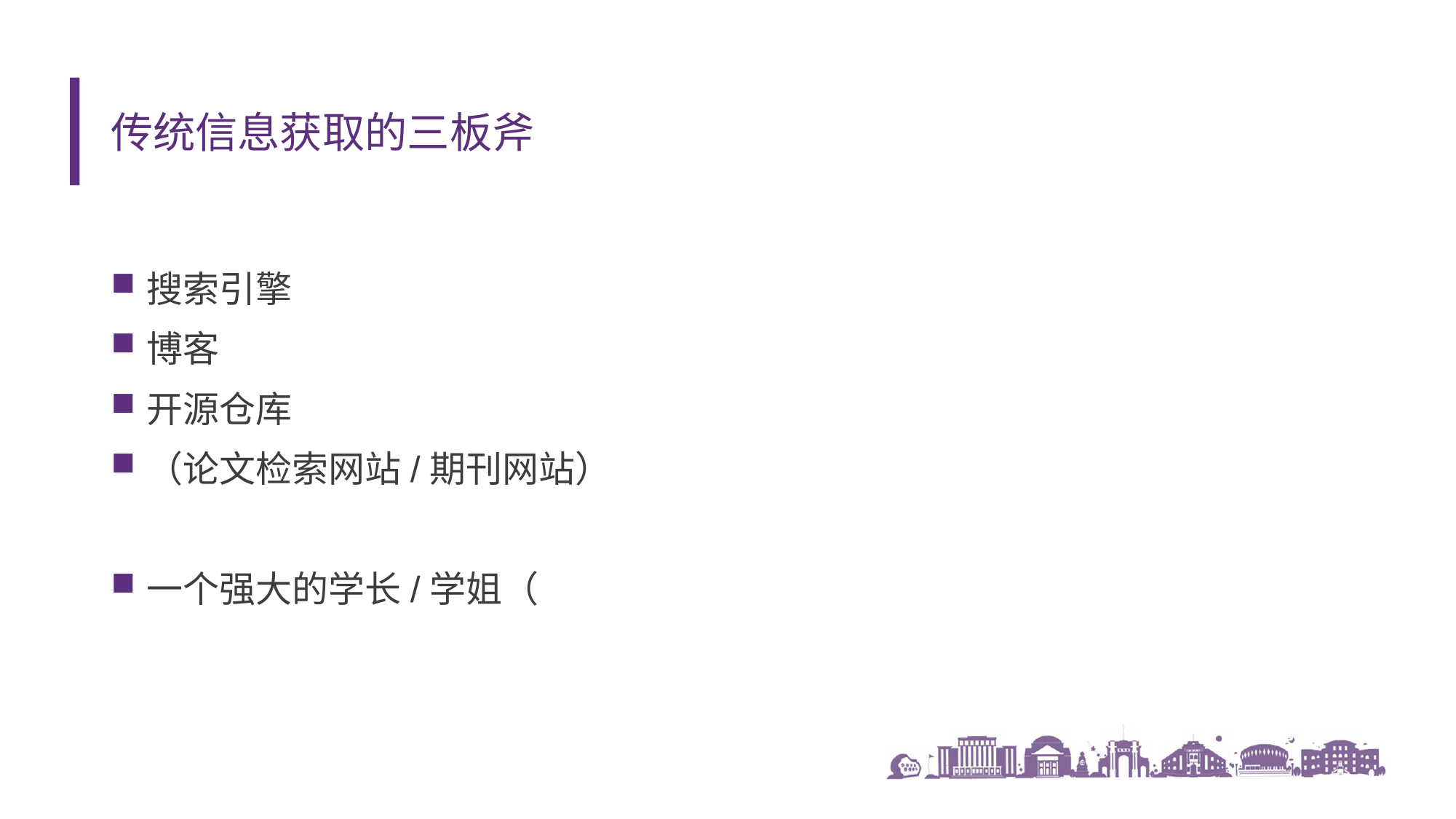

# 传统信息获取的三板斧
搜索引擎
博客
开源仓库
（论文检索网站/期刊网站）

一个强大的学长/学姐（